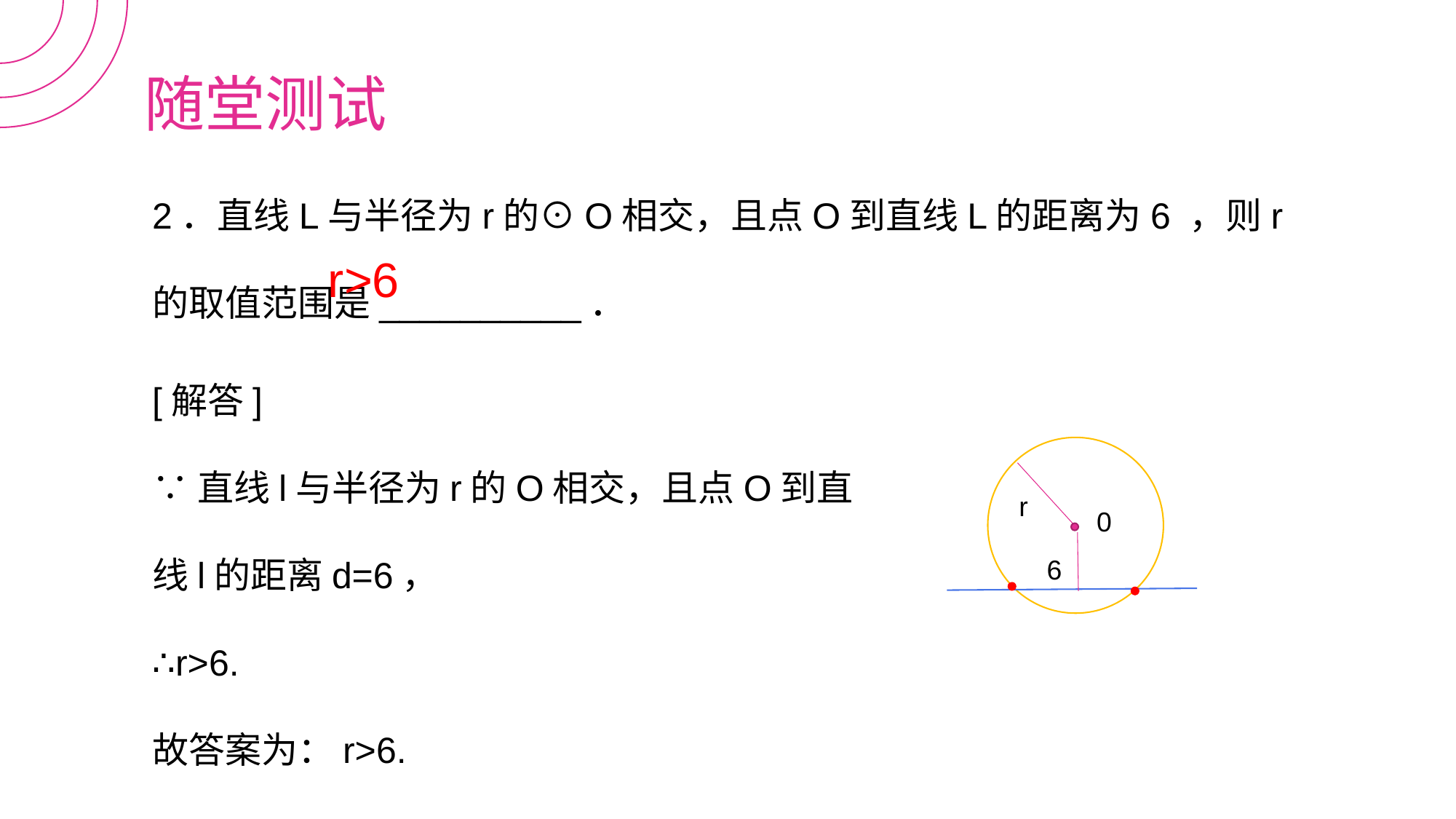

随堂测试
2．直线L与半径为r的⊙O相交，且点O到直线L的距离为6 ，则r的取值范围是__________．
r>6
[解答]
∵直线l与半径为r的O相交，且点O到直线l的距离d=6，
∴r>6.
故答案为：r>6.

r
0

6